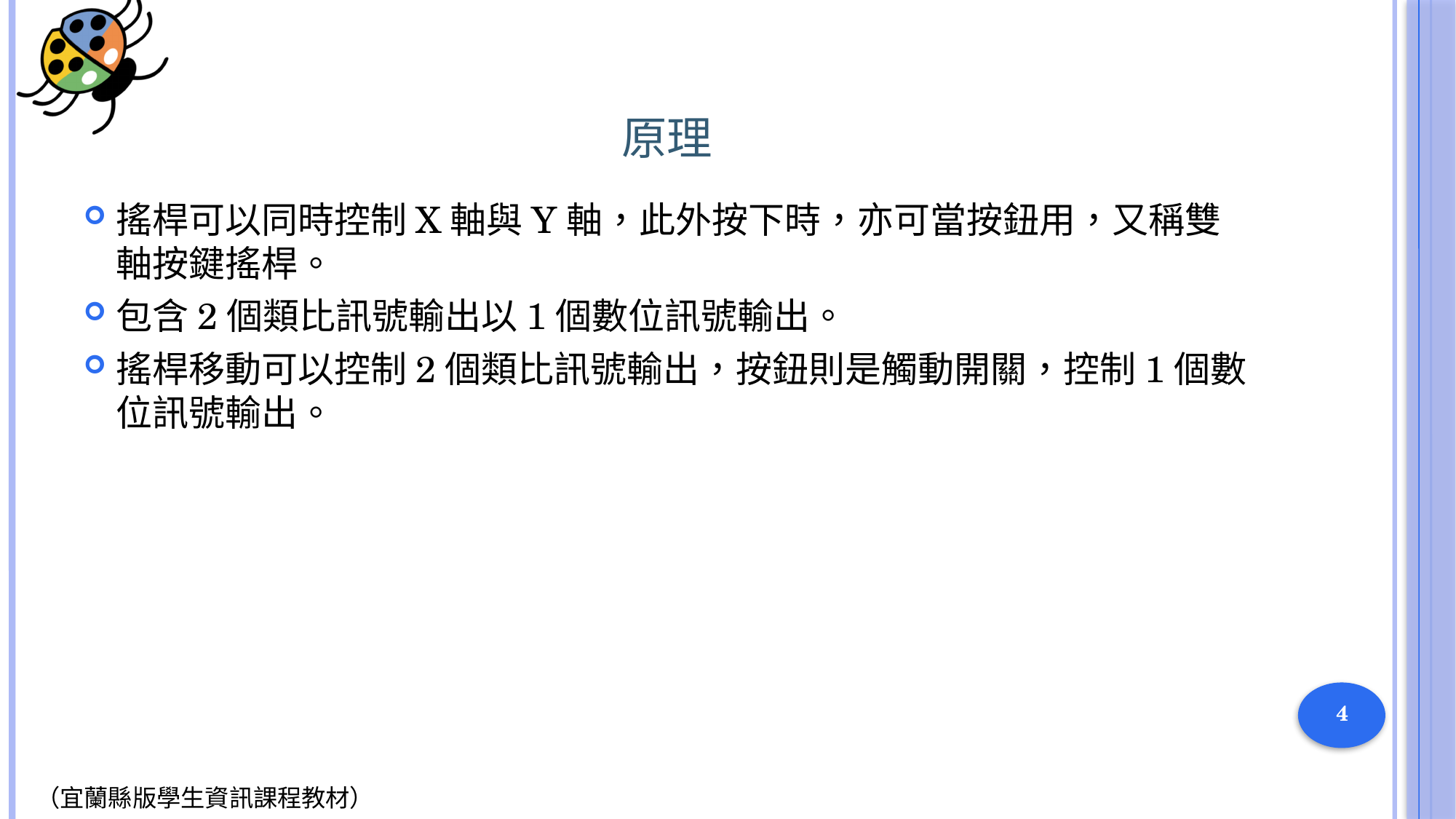

# 原理
搖桿可以同時控制X軸與Y軸，此外按下時，亦可當按鈕用，又稱雙軸按鍵搖桿。
包含2個類比訊號輸出以1個數位訊號輸出。
搖桿移動可以控制2個類比訊號輸出，按鈕則是觸動開關，控制1個數位訊號輸出。

4